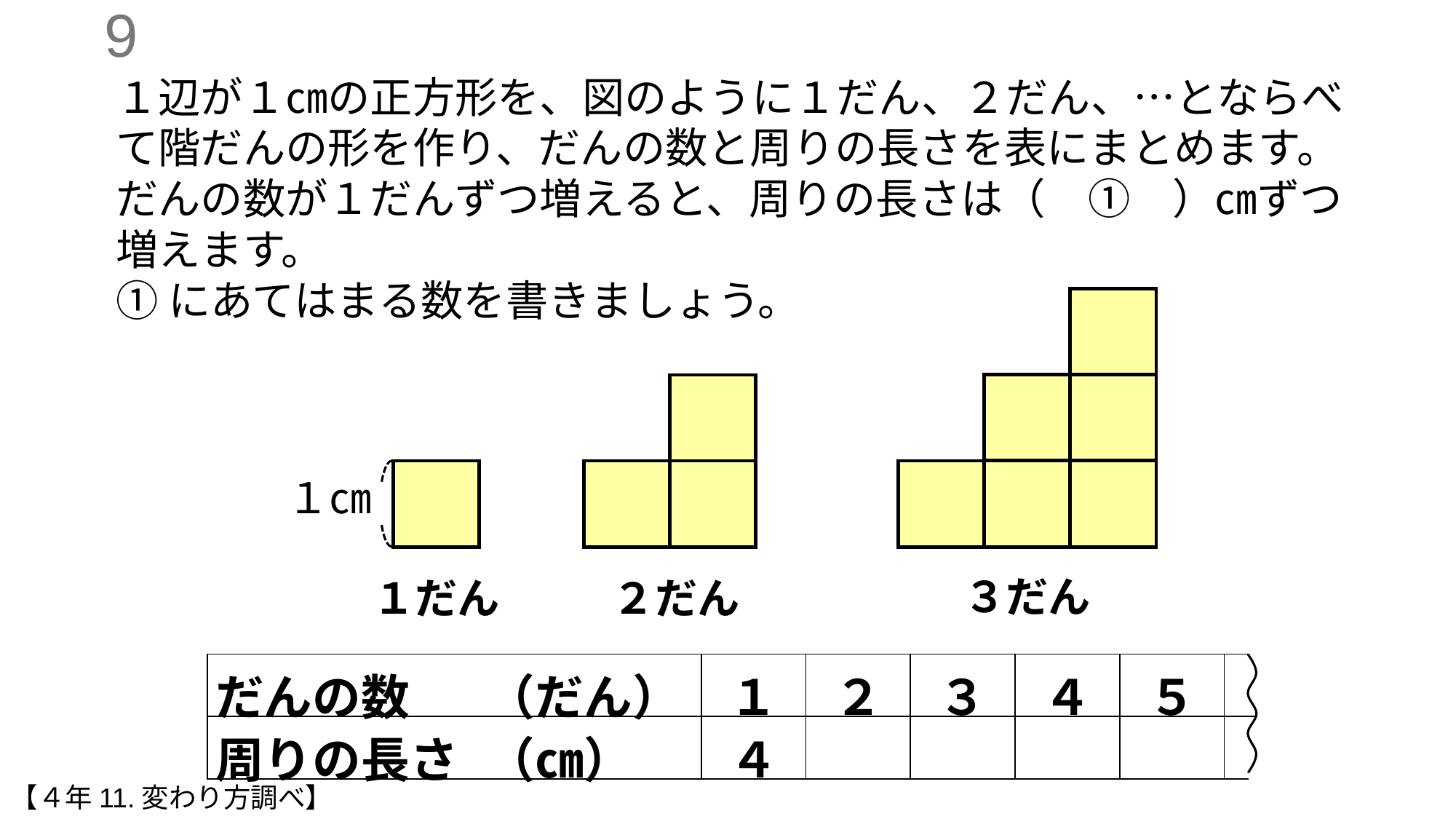

9
１辺が１㎝の正方形を、図のように１だん、２だん、…とならべて階だんの形を作り、だんの数と周りの長さを表にまとめます。
だんの数が１だんずつ増えると、周りの長さは（　①　）㎝ずつ増えます。
①にあてはまる数を書きましょう。

１㎝

３だん
１だん
２だん
| だんの数 | （だん） | １ | ２ | ３ | ４ | ５ |  |  |
| --- | --- | --- | --- | --- | --- | --- | --- | --- |
| 周りの長さ | （㎝） | ４ |  |  |  |  |  |  |

【４年11.変わり方調べ】